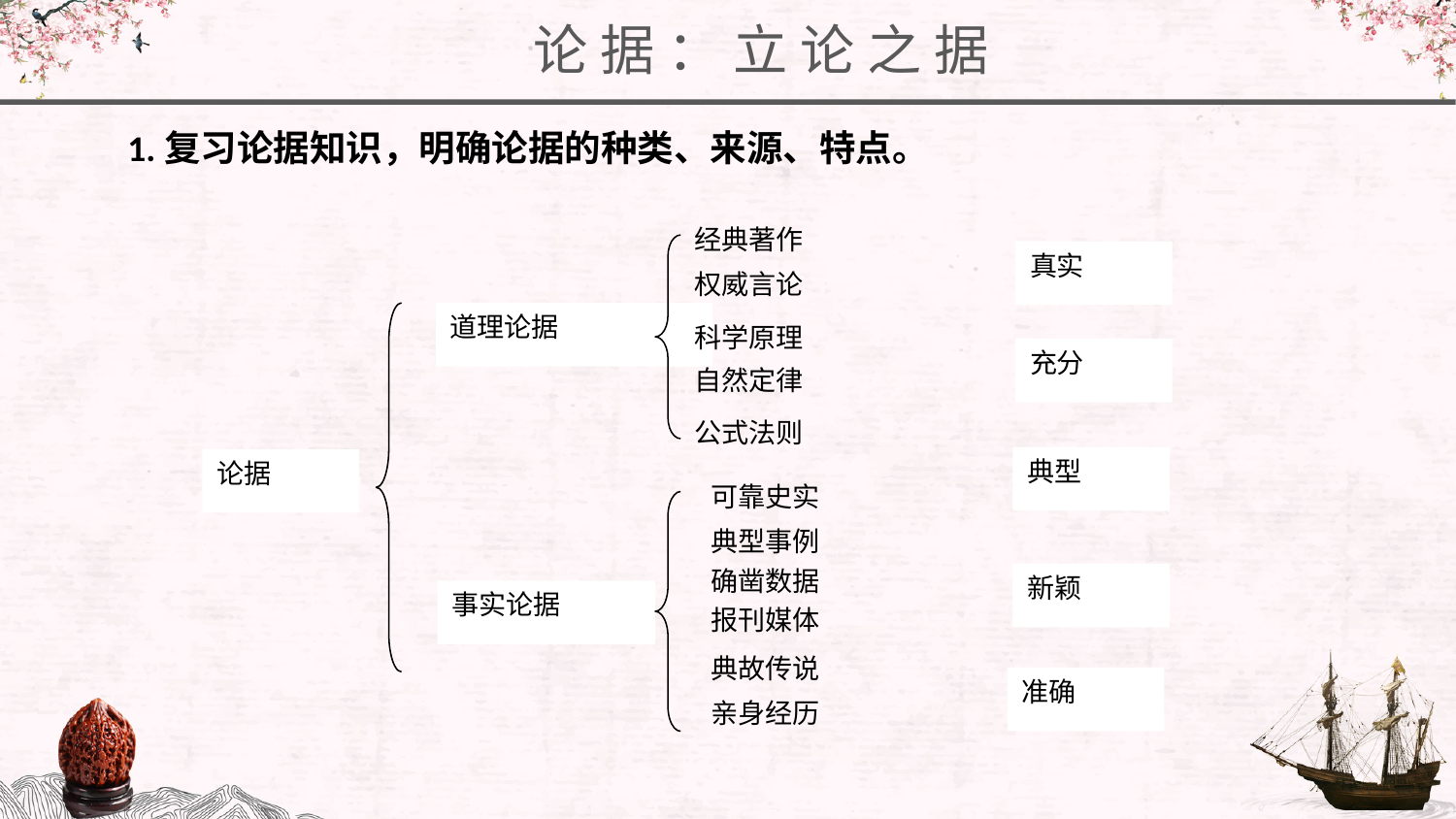

论据：立论之据

1.复习论据知识，明确论据的种类、来源、特点。
经典著作

真实

权威言论

道理论据

科学原理

充分

自然定律

公式法则

典型

论据

可靠史实

典型事例

确凿数据

新颖

事实论据

报刊媒体

典故传说

准确

亲身经历